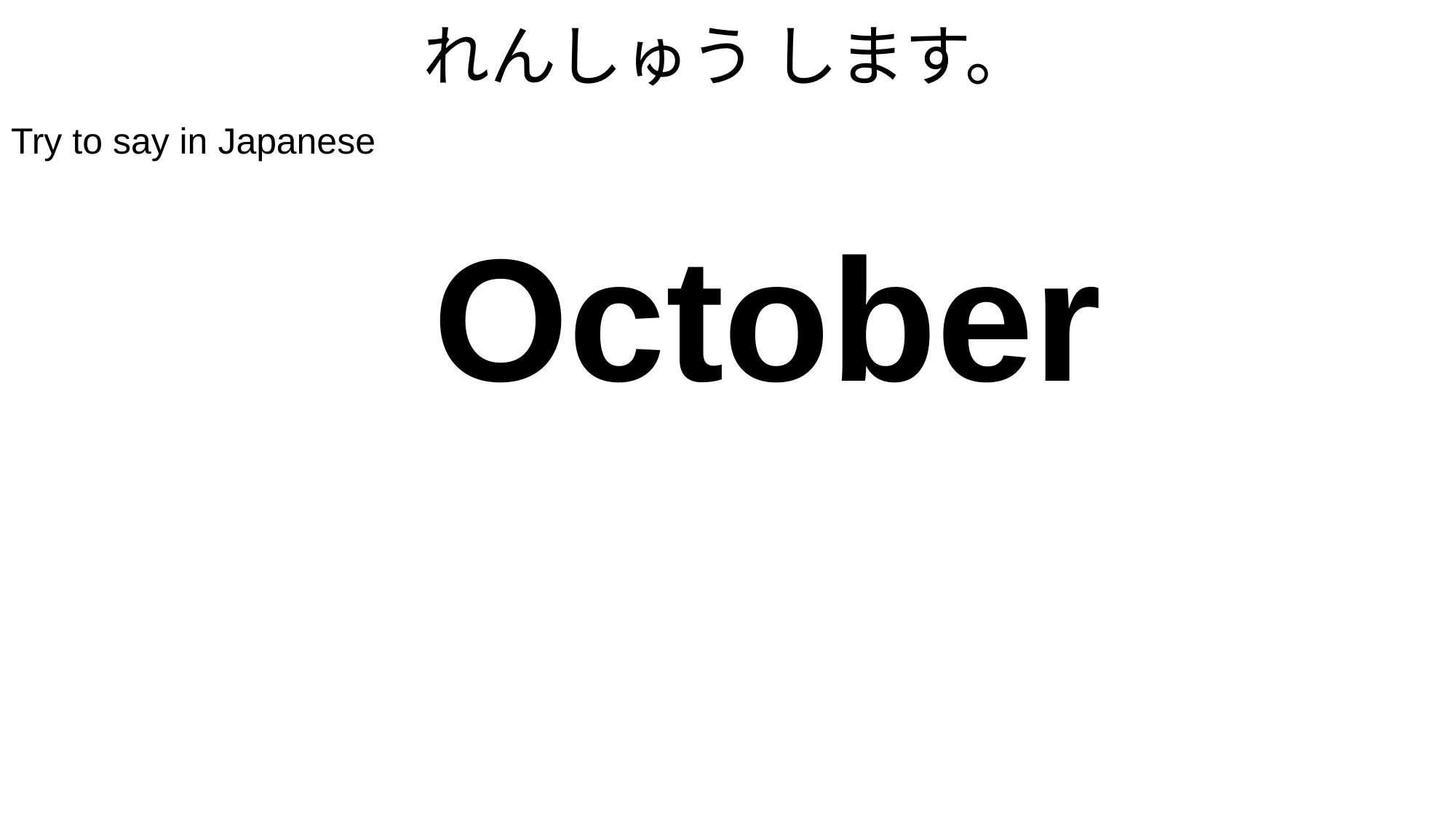

# れんしゅう します。
Try to say in Japanese
| October |
| --- |
| じゅうがつ |